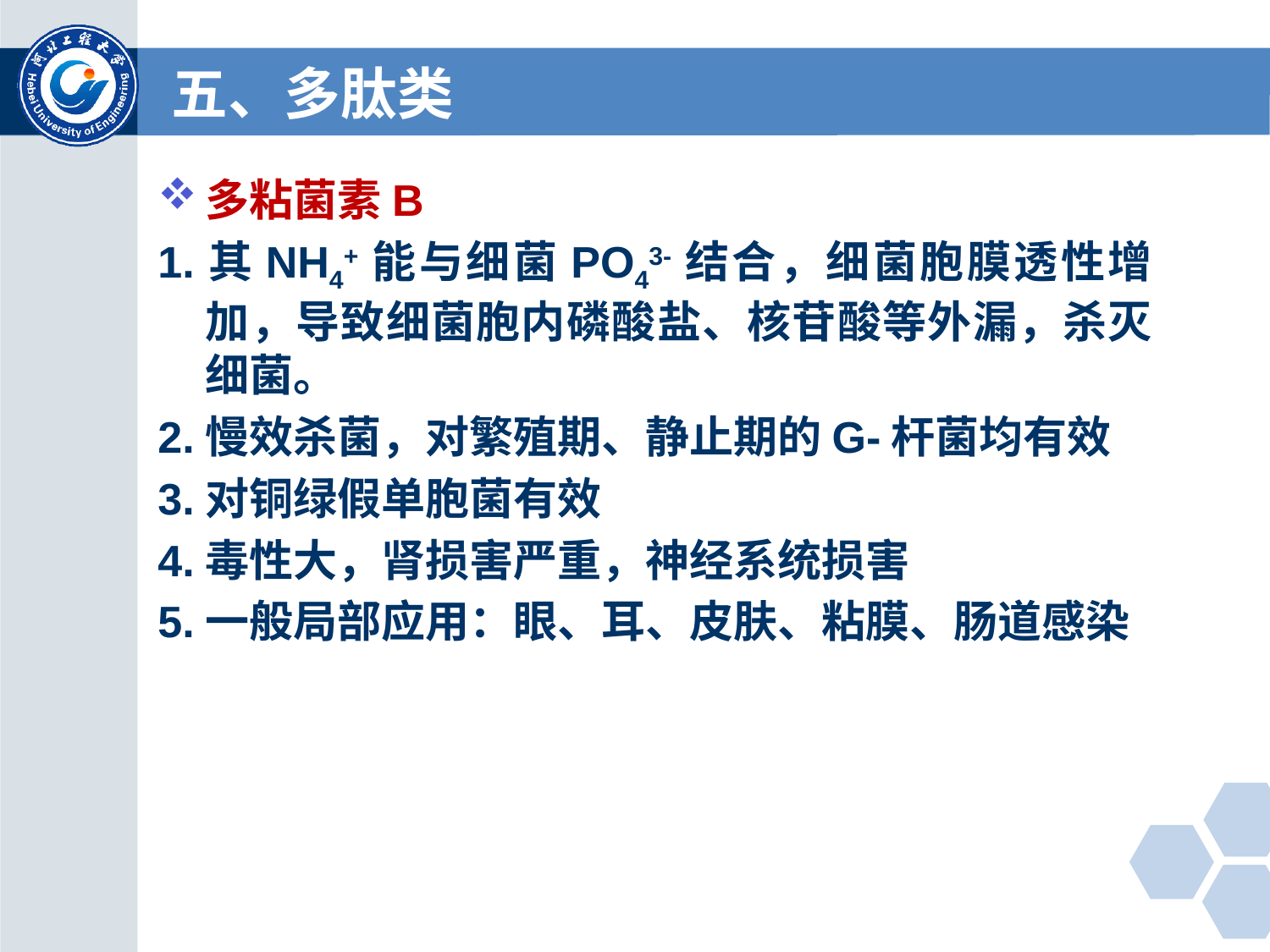

# 五、多肽类
多粘菌素B
1.其NH4+能与细菌PO43-结合，细菌胞膜透性增加，导致细菌胞内磷酸盐、核苷酸等外漏，杀灭细菌。
2.慢效杀菌，对繁殖期、静止期的G-杆菌均有效
3.对铜绿假单胞菌有效
4.毒性大，肾损害严重，神经系统损害
5.一般局部应用：眼、耳、皮肤、粘膜、肠道感染